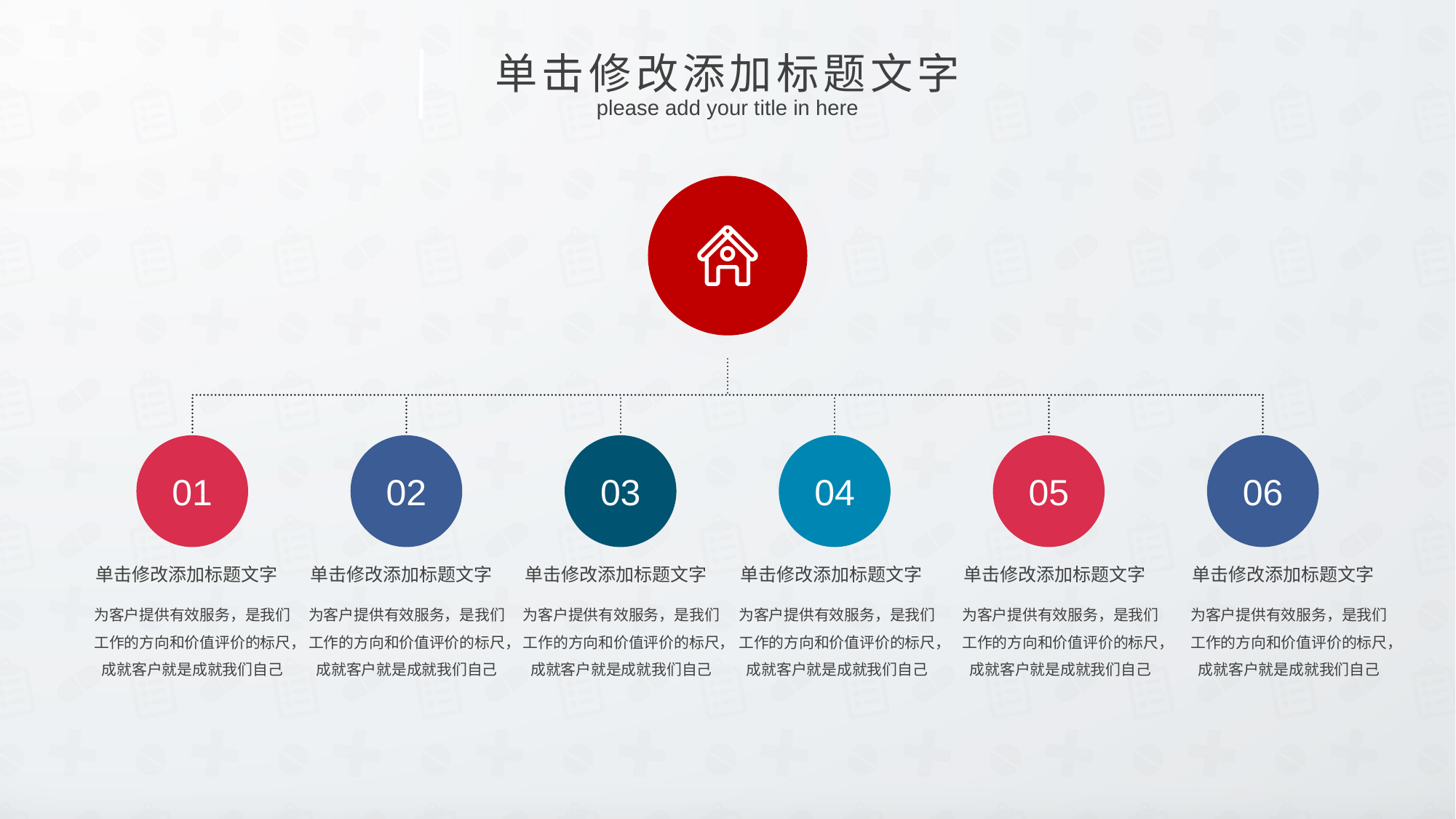

在此添加标题
Add the title here
单击修改添加标题文字
please add your title in here

01
02
03
04
05
06
单击修改添加标题文字
为客户提供有效服务，是我们工作的方向和价值评价的标尺，成就客户就是成就我们自己
单击修改添加标题文字
为客户提供有效服务，是我们工作的方向和价值评价的标尺，成就客户就是成就我们自己
单击修改添加标题文字
为客户提供有效服务，是我们工作的方向和价值评价的标尺，成就客户就是成就我们自己
单击修改添加标题文字
为客户提供有效服务，是我们工作的方向和价值评价的标尺，成就客户就是成就我们自己
单击修改添加标题文字
为客户提供有效服务，是我们工作的方向和价值评价的标尺，成就客户就是成就我们自己
单击修改添加标题文字
为客户提供有效服务，是我们工作的方向和价值评价的标尺，成就客户就是成就我们自己